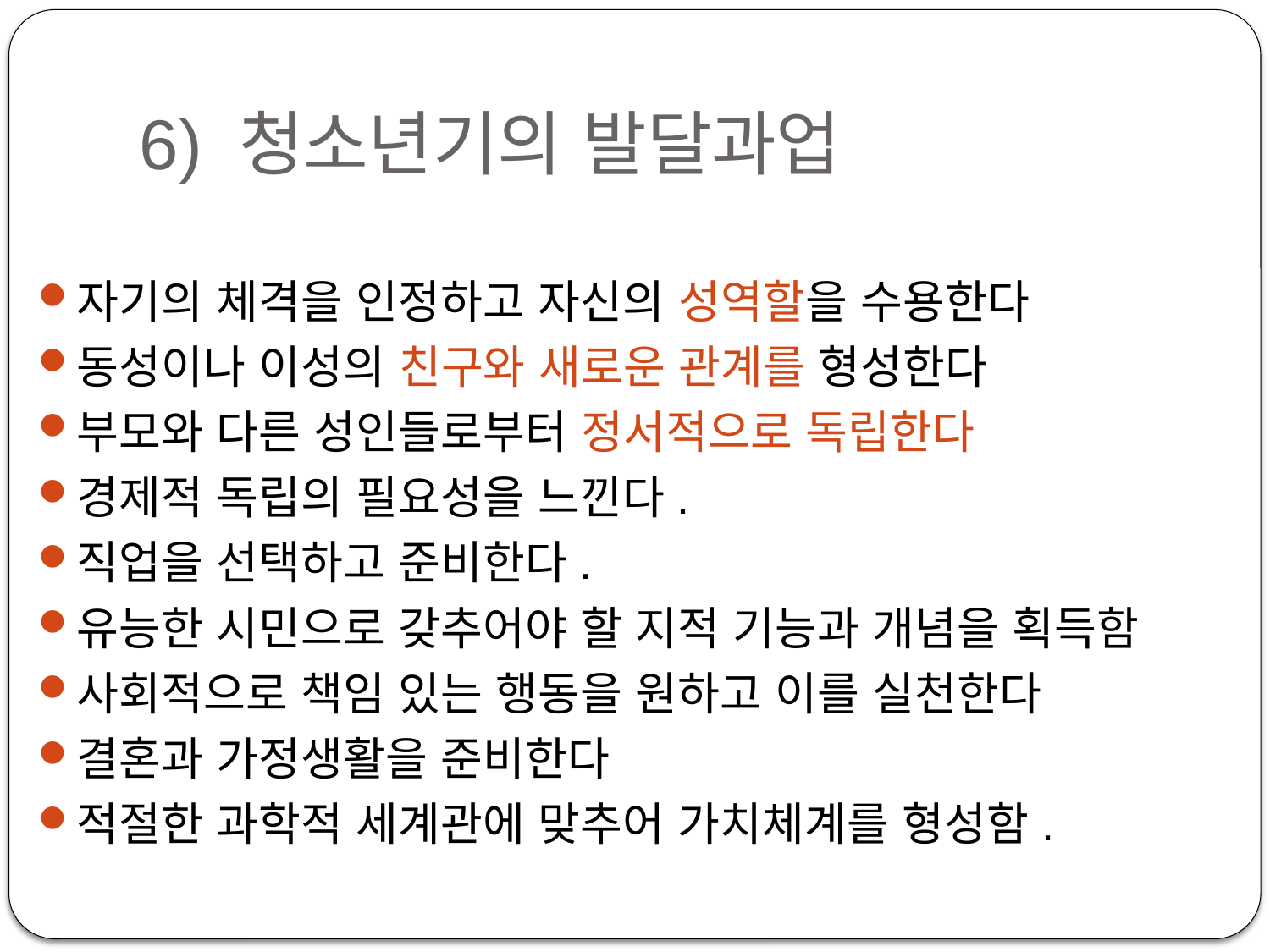

# 6) 청소년기의 발달과업

자기의 체격을 인정하고 자신의 성역할을 수용한다
동성이나 이성의 친구와 새로운 관계를 형성한다
부모와 다른 성인들로부터 정서적으로 독립한다
경제적 독립의 필요성을 느낀다.
직업을 선택하고 준비한다.
유능한 시민으로 갖추어야 할 지적 기능과 개념을 획득함
사회적으로 책임 있는 행동을 원하고 이를 실천한다
결혼과 가정생활을 준비한다
적절한 과학적 세계관에 맞추어 가치체계를 형성함.